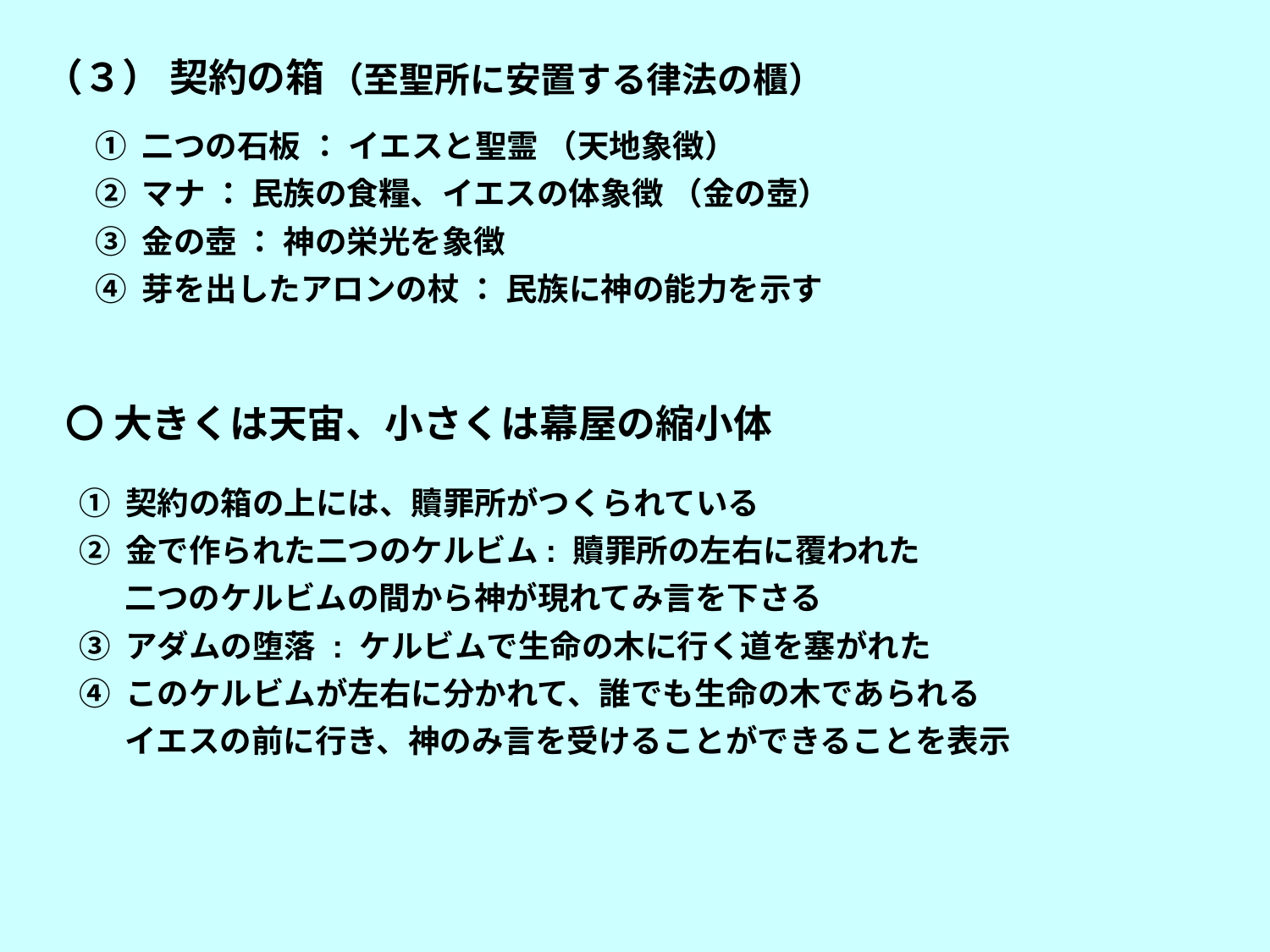

（３） 契約の箱
　　　　（至聖所に安置する律法の櫃）
① 二つの石板 ： イエスと聖霊 （天地象徴）
② マナ ： 民族の食糧、イエスの体象徴 （金の壺）
③ 金の壺 ： 神の栄光を象徴
④ 芽を出したアロンの杖 ： 民族に神の能力を示す
〇 大きくは天宙、小さくは幕屋の縮小体
① 契約の箱の上には、贖罪所がつくられている
② 金で作られた二つのケルビム: 贖罪所の左右に覆われた
　  二つのケルビムの間から神が現れてみ言を下さる
③ アダムの堕落 : ケルビムで生命の木に行く道を塞がれた
④ このケルビムが左右に分かれて、誰でも生命の木であられる
　  イエスの前に行き、神のみ言を受けることができることを表示